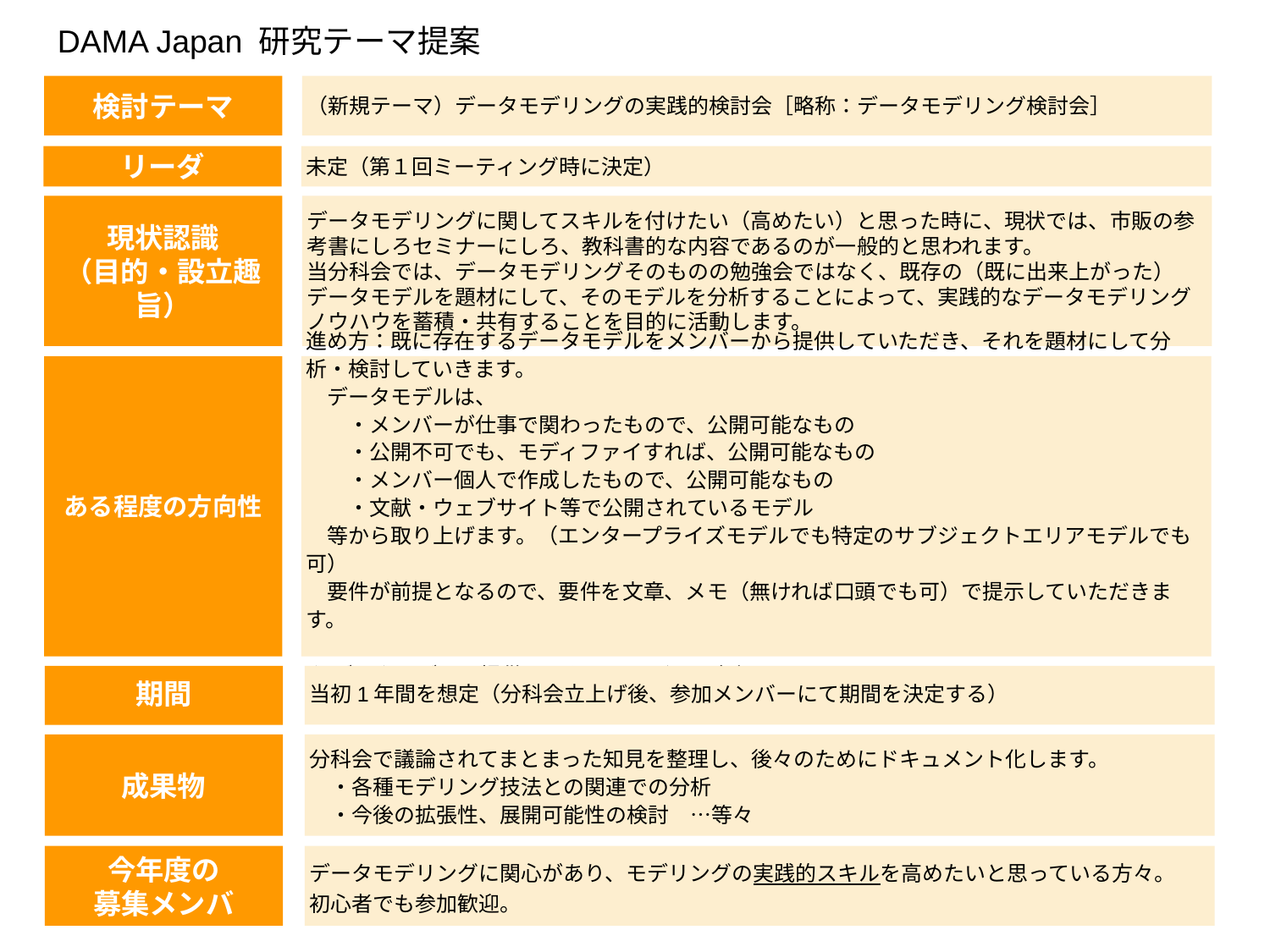

DAMA Japan 研究テーマ提案
検討テーマ
（新規テーマ）データモデリングの実践的検討会［略称：データモデリング検討会］
リーダ
未定（第１回ミーティング時に決定）
現状認識
（目的・設立趣旨）
データモデリングに関してスキルを付けたい（高めたい）と思った時に、現状では、市販の参考書にしろセミナーにしろ、教科書的な内容であるのが一般的と思われます。
当分科会では、データモデリングそのものの勉強会ではなく、既存の（既に出来上がった）データモデルを題材にして、そのモデルを分析することによって、実践的なデータモデリングノウハウを蓄積・共有することを目的に活動します。
ある程度の方向性
進め方：既に存在するデータモデルをメンバーから提供していただき、それを題材にして分析・検討していきます。
　データモデルは、
　　・メンバーが仕事で関わったもので、公開可能なもの
　　・公開不可でも、モディファイすれば、公開可能なもの
　　・メンバー個人で作成したもので、公開可能なもの
　　・文献・ウェブサイト等で公開されているモデル
　等から取り上げます。（エンタープライズモデルでも特定のサブジェクトエリアモデルでも可）
　要件が前提となるので、要件を文章、メモ（無ければ口頭でも可）で提示していただきます。

☆データモデルを提供できないメンバーの参加も可。
期間
当初1年間を想定（分科会立上げ後、参加メンバーにて期間を決定する）
成果物
分科会で議論されてまとまった知見を整理し、後々のためにドキュメント化します。
　・各種モデリング技法との関連での分析
　・今後の拡張性、展開可能性の検討　…等々
今年度の
募集メンバ
データモデリングに関心があり、モデリングの実践的スキルを高めたいと思っている方々。
初心者でも参加歓迎。